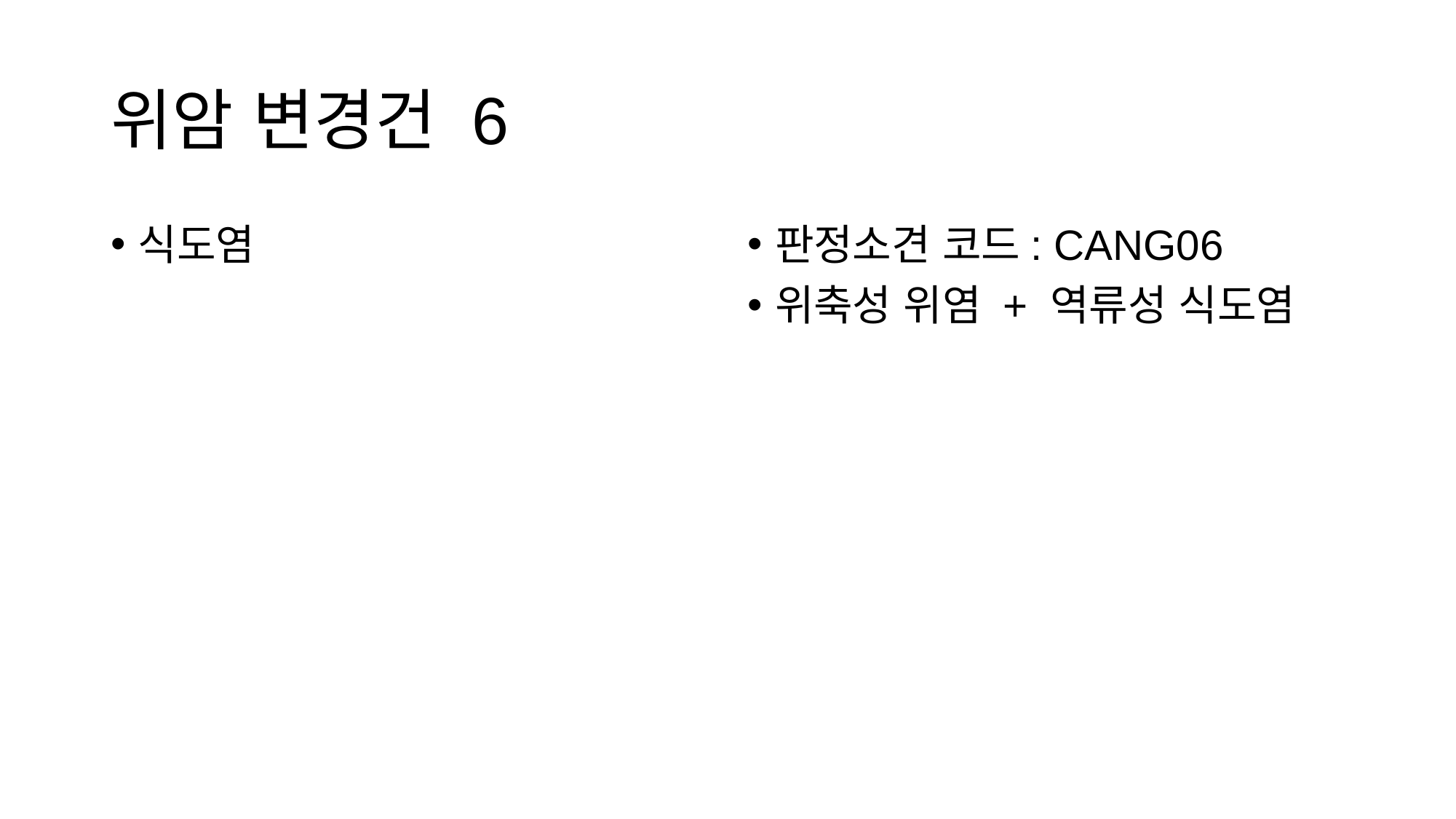

# 위암 변경건 6
식도염
판정소견 코드: CANG06
위축성 위염 + 역류성 식도염